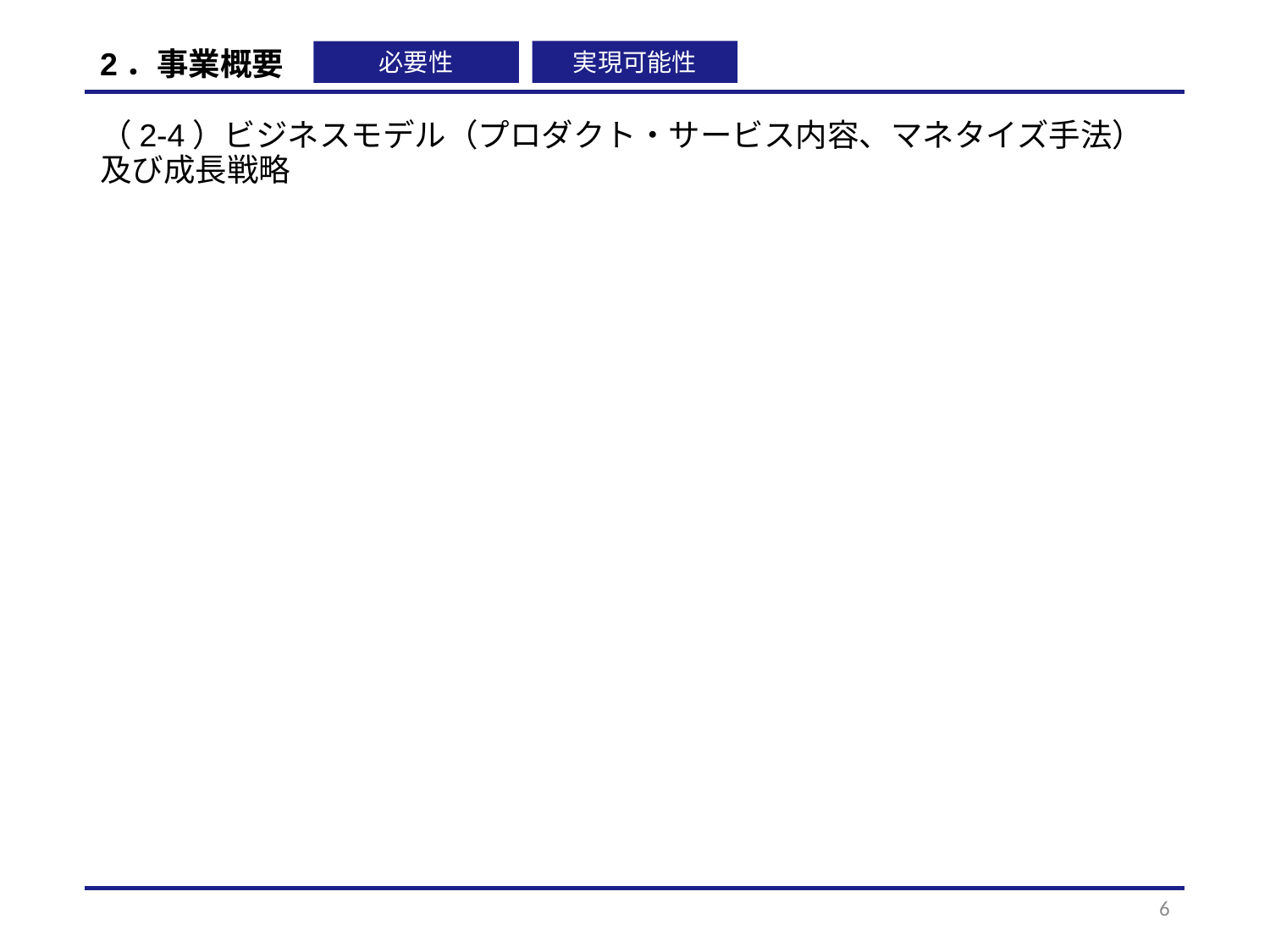

# 2．事業概要
実現可能性
必要性
（2-4）ビジネスモデル（プロダクト・サービス内容、マネタイズ手法）及び成長戦略

6